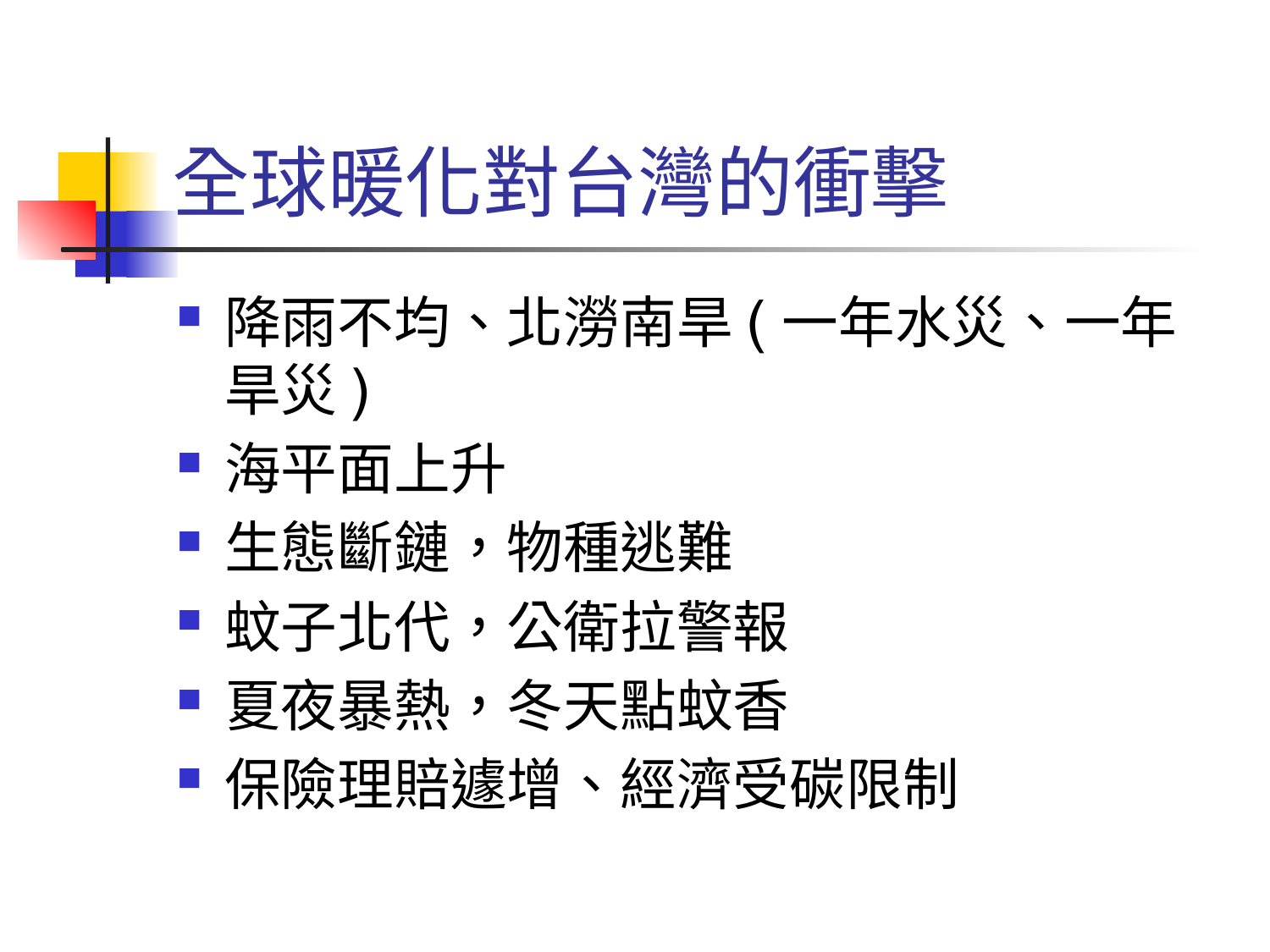

# 全球暖化對台灣的衝擊
降雨不均、北澇南旱(一年水災、一年旱災)
海平面上升
生態斷鏈，物種逃難
蚊子北代，公衛拉警報
夏夜暴熱，冬天點蚊香
保險理賠遽增、經濟受碳限制